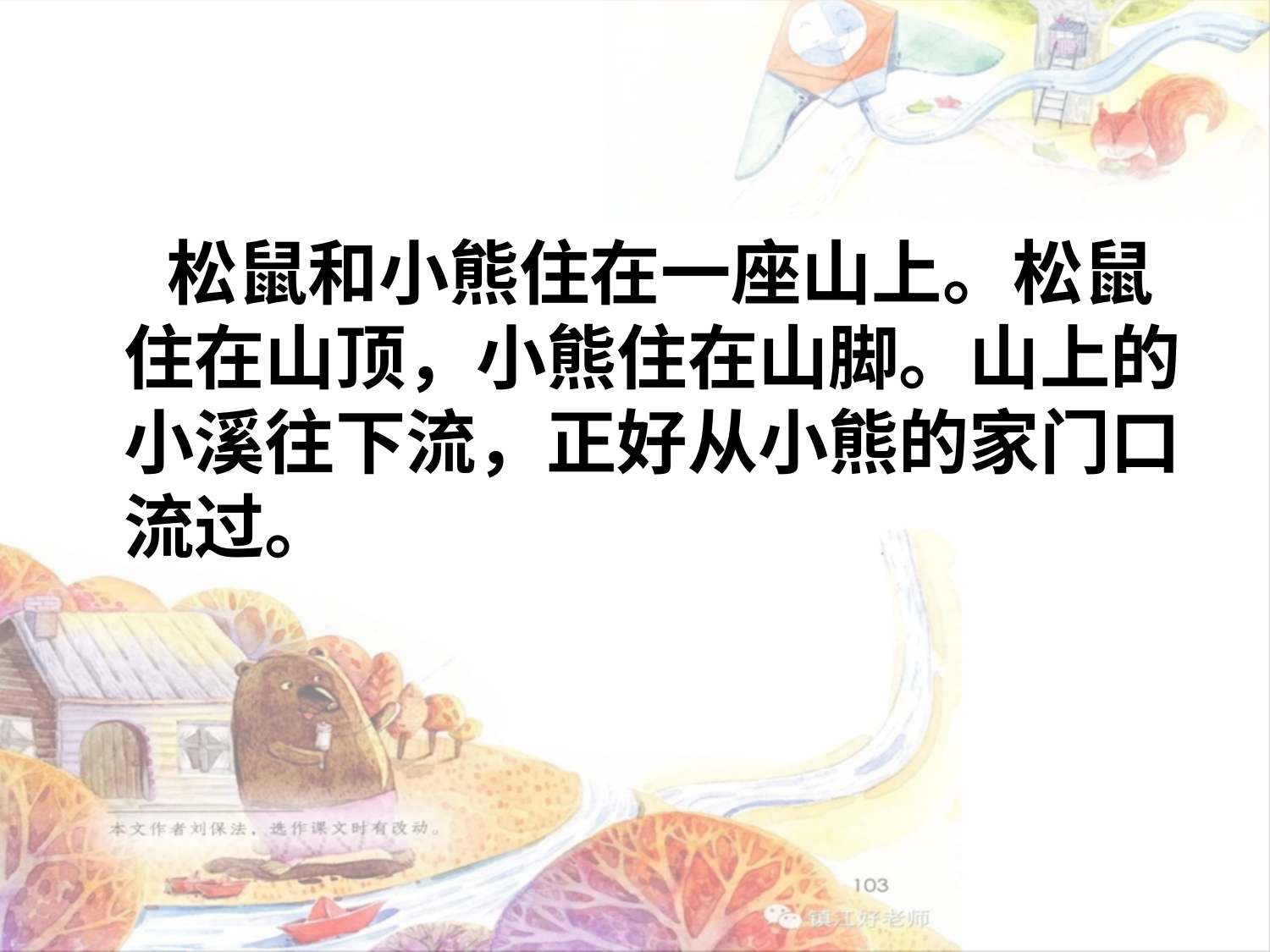

松鼠和小熊住在一座山上。松鼠住在山顶，小熊住在山脚。山上的小溪往下流，正好从小熊的家门口流过。